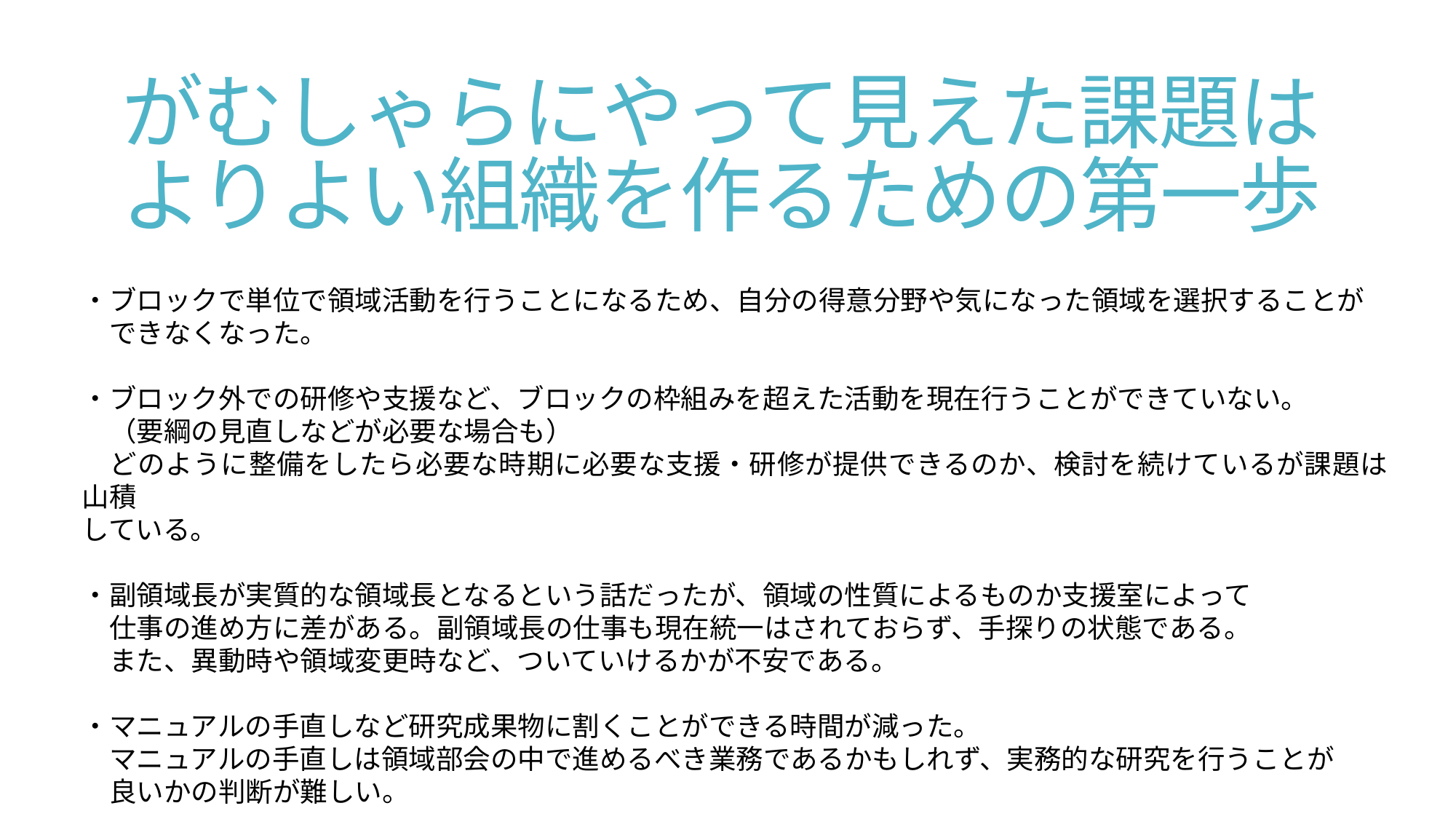

# がむしゃらにやって見えた課題は よりよい組織を作るための第一歩
・ブロックで単位で領域活動を行うことになるため、自分の得意分野や気になった領域を選択することが
　できなくなった。

・ブロック外での研修や支援など、ブロックの枠組みを超えた活動を現在行うことができていない。
　（要綱の見直しなどが必要な場合も）
　どのように整備をしたら必要な時期に必要な支援・研修が提供できるのか、検討を続けているが課題は山積
している。

・副領域長が実質的な領域長となるという話だったが、領域の性質によるものか支援室によって
　仕事の進め方に差がある。副領域長の仕事も現在統一はされておらず、手探りの状態である。
　また、異動時や領域変更時など、ついていけるかが不安である。

・マニュアルの手直しなど研究成果物に割くことができる時間が減った。
　マニュアルの手直しは領域部会の中で進めるべき業務であるかもしれず、実務的な研究を行うことが
　良いかの判断が難しい。